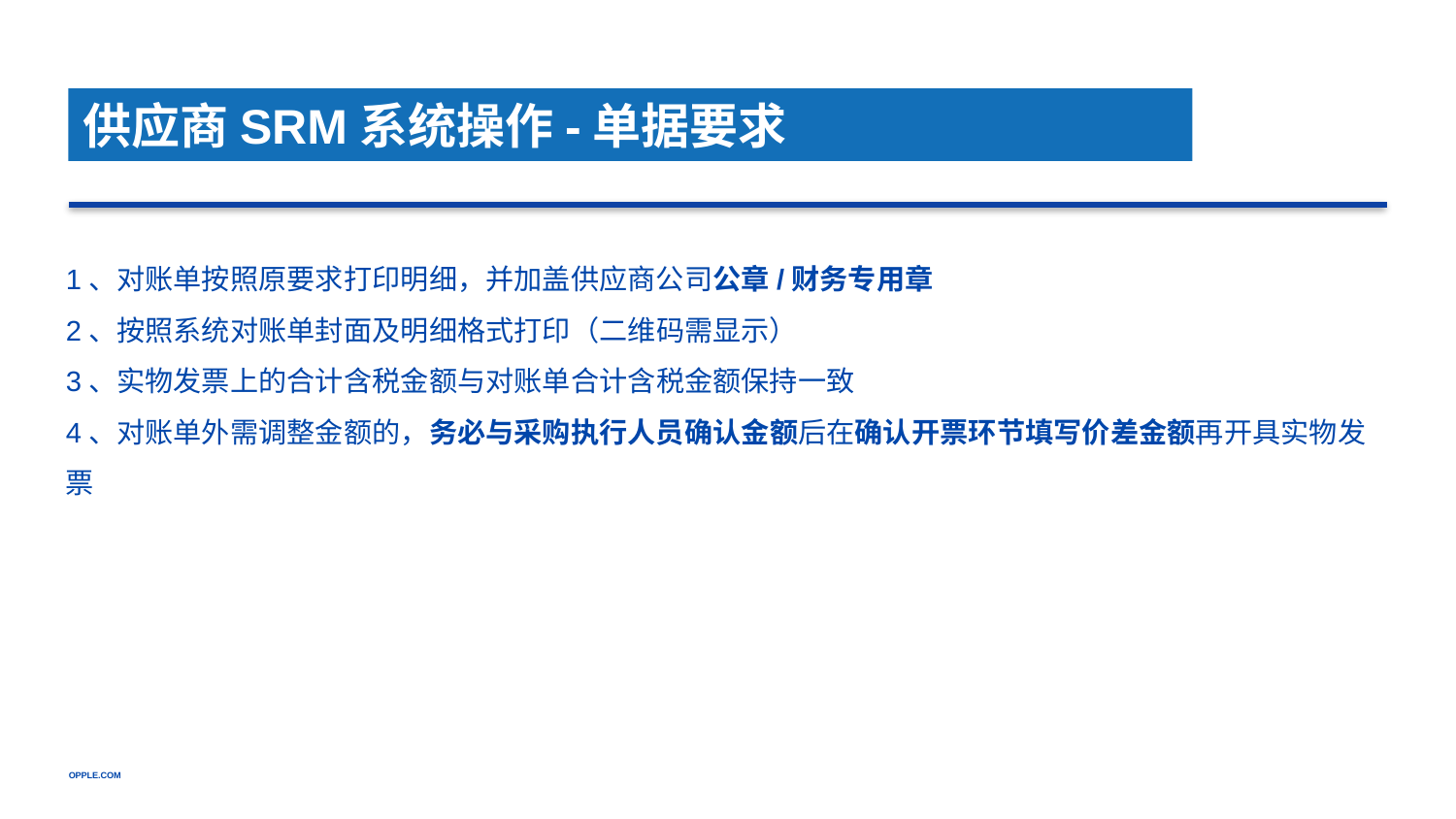

供应商SRM系统操作-单据要求
1、对账单按照原要求打印明细，并加盖供应商公司公章/财务专用章
2、按照系统对账单封面及明细格式打印（二维码需显示）
3、实物发票上的合计含税金额与对账单合计含税金额保持一致
4、对账单外需调整金额的，务必与采购执行人员确认金额后在确认开票环节填写价差金额再开具实物发票